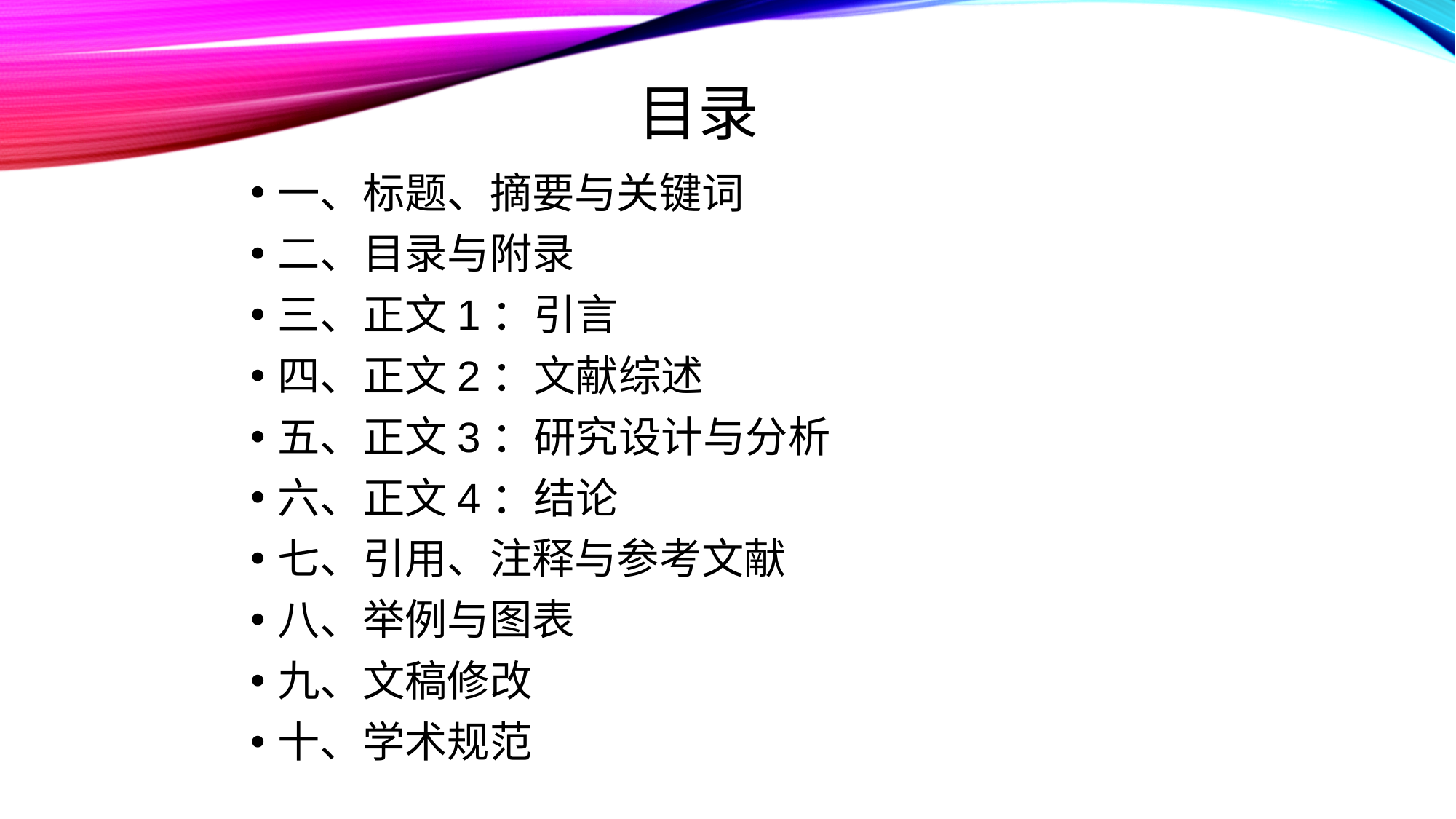

# 目录
一、标题、摘要与关键词
二、目录与附录
三、正文1：引言
四、正文2：文献综述
五、正文3：研究设计与分析
六、正文4：结论
七、引用、注释与参考文献
八、举例与图表
九、文稿修改
十、学术规范